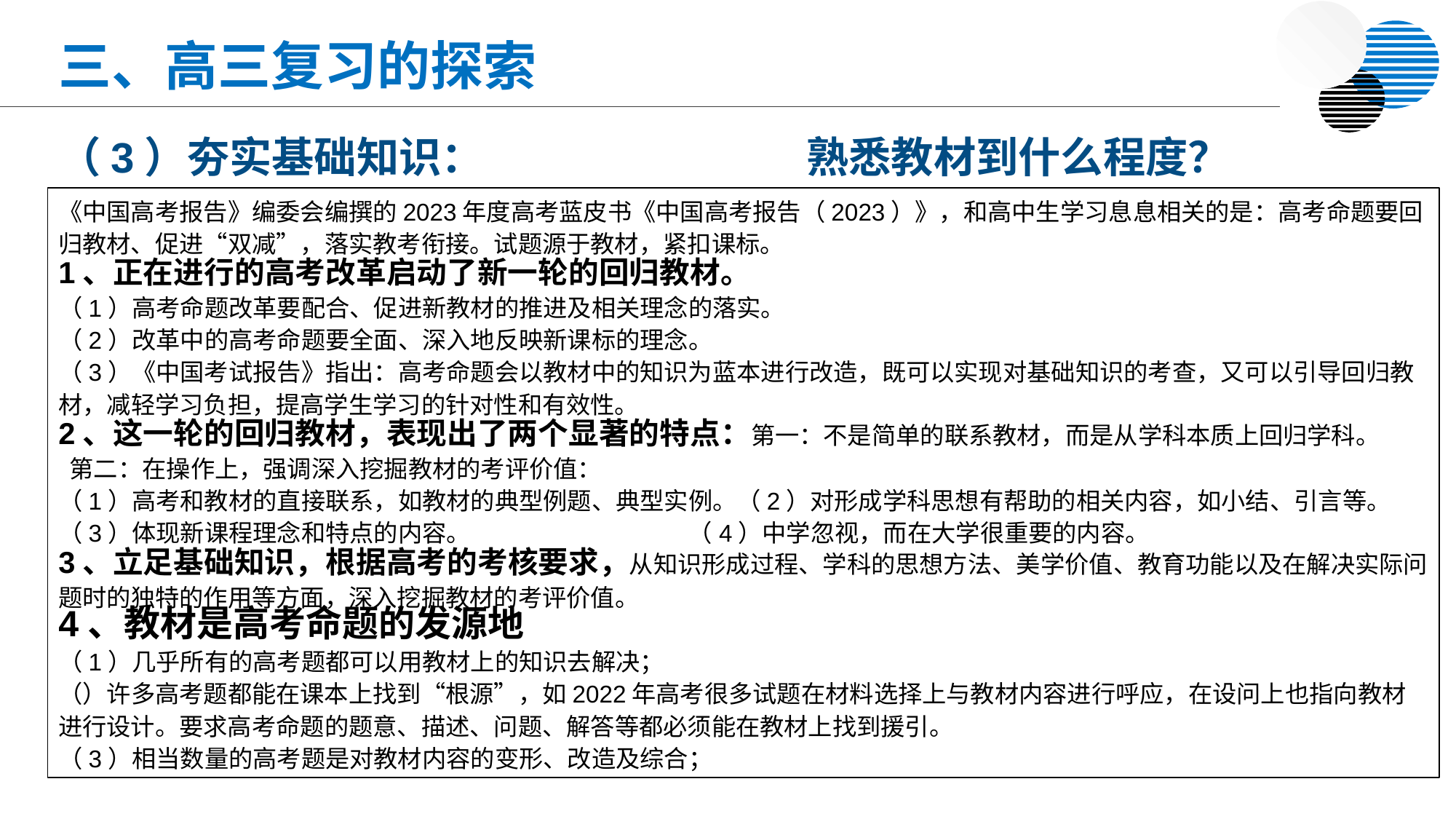

三、高三复习的探索

（3）夯实基础知识：
熟悉教材到什么程度？
《中国高考报告》编委会编撰的2023年度高考蓝皮书《中国高考报告（2023）》，和高中生学习息息相关的是：高考命题要回归教材、促进“双减”，落实教考衔接。试题源于教材，紧扣课标。
1、正在进行的高考改革启动了新一轮的回归教材。
（1）高考命题改革要配合、促进新教材的推进及相关理念的落实。
（2）改革中的高考命题要全面、深入地反映新课标的理念。
（3）《中国考试报告》指出：高考命题会以教材中的知识为蓝本进行改造，既可以实现对基础知识的考查，又可以引导回归教材，减轻学习负担，提高学生学习的针对性和有效性。
2、这一轮的回归教材，表现出了两个显著的特点：第一：不是简单的联系教材，而是从学科本质上回归学科。
 第二：在操作上，强调深入挖掘教材的考评价值：
（1）高考和教材的直接联系，如教材的典型例题、典型实例。（2）对形成学科思想有帮助的相关内容，如小结、引言等。
（3）体现新课程理念和特点的内容。                                        （4）中学忽视，而在大学很重要的内容。
3、立足基础知识，根据高考的考核要求，从知识形成过程、学科的思想方法、美学价值、教育功能以及在解决实际问题时的独特的作用等方面，深入挖掘教材的考评价值。
4、教材是高考命题的发源地
（1）几乎所有的高考题都可以用教材上的知识去解决；
（）许多高考题都能在课本上找到“根源”，如2022年高考很多试题在材料选择上与教材内容进行呼应，在设问上也指向教材进行设计。要求高考命题的题意、描述、问题、解答等都必须能在教材上找到援引。
（3）相当数量的高考题是对教材内容的变形、改造及综合；